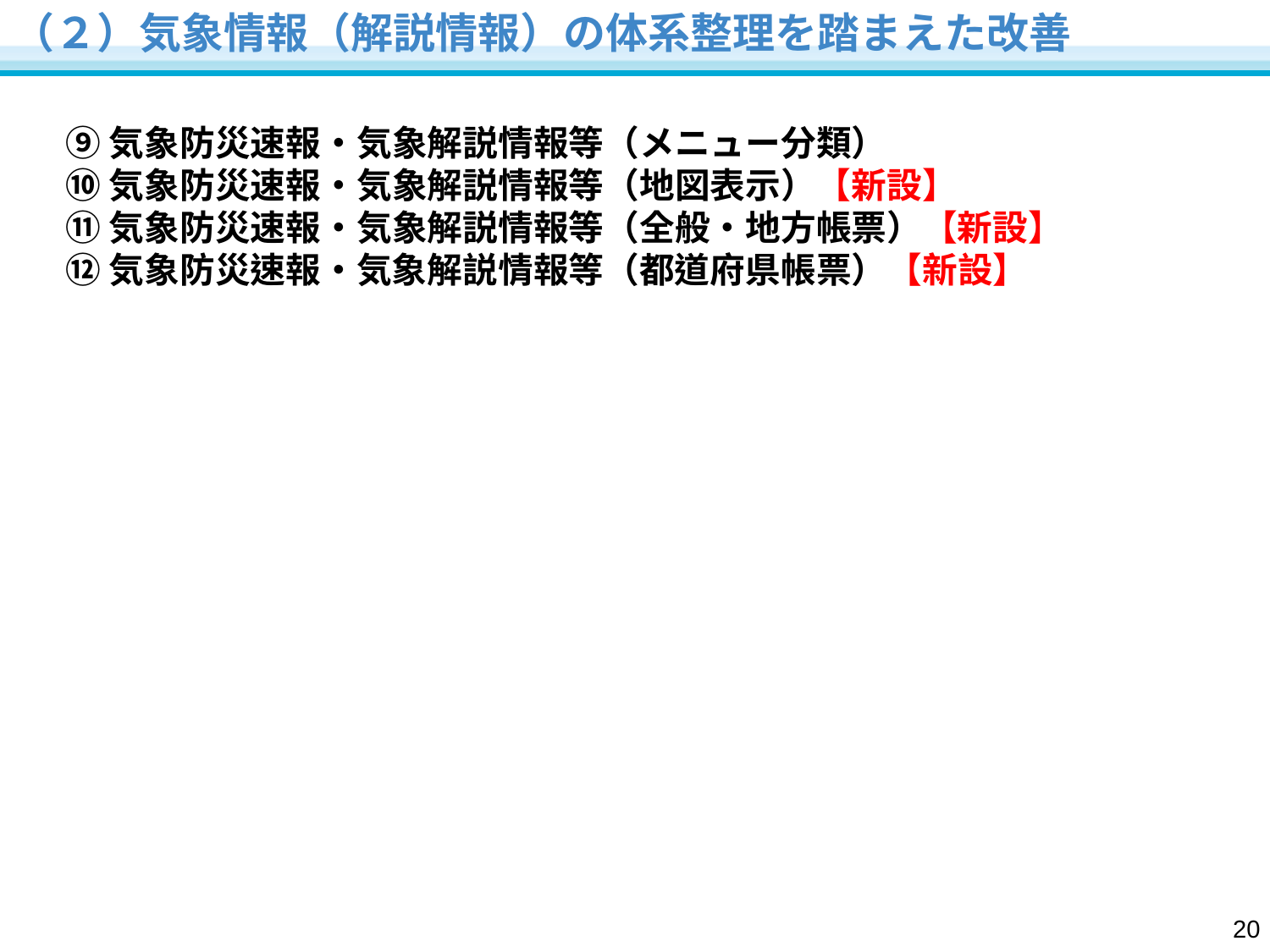

（２）気象情報（解説情報）の体系整理を踏まえた改善
⑨気象防災速報・気象解説情報等（メニュー分類）
⑩気象防災速報・気象解説情報等（地図表示）【新設】
⑪気象防災速報・気象解説情報等（全般・地方帳票）【新設】
⑫気象防災速報・気象解説情報等（都道府県帳票）【新設】
20